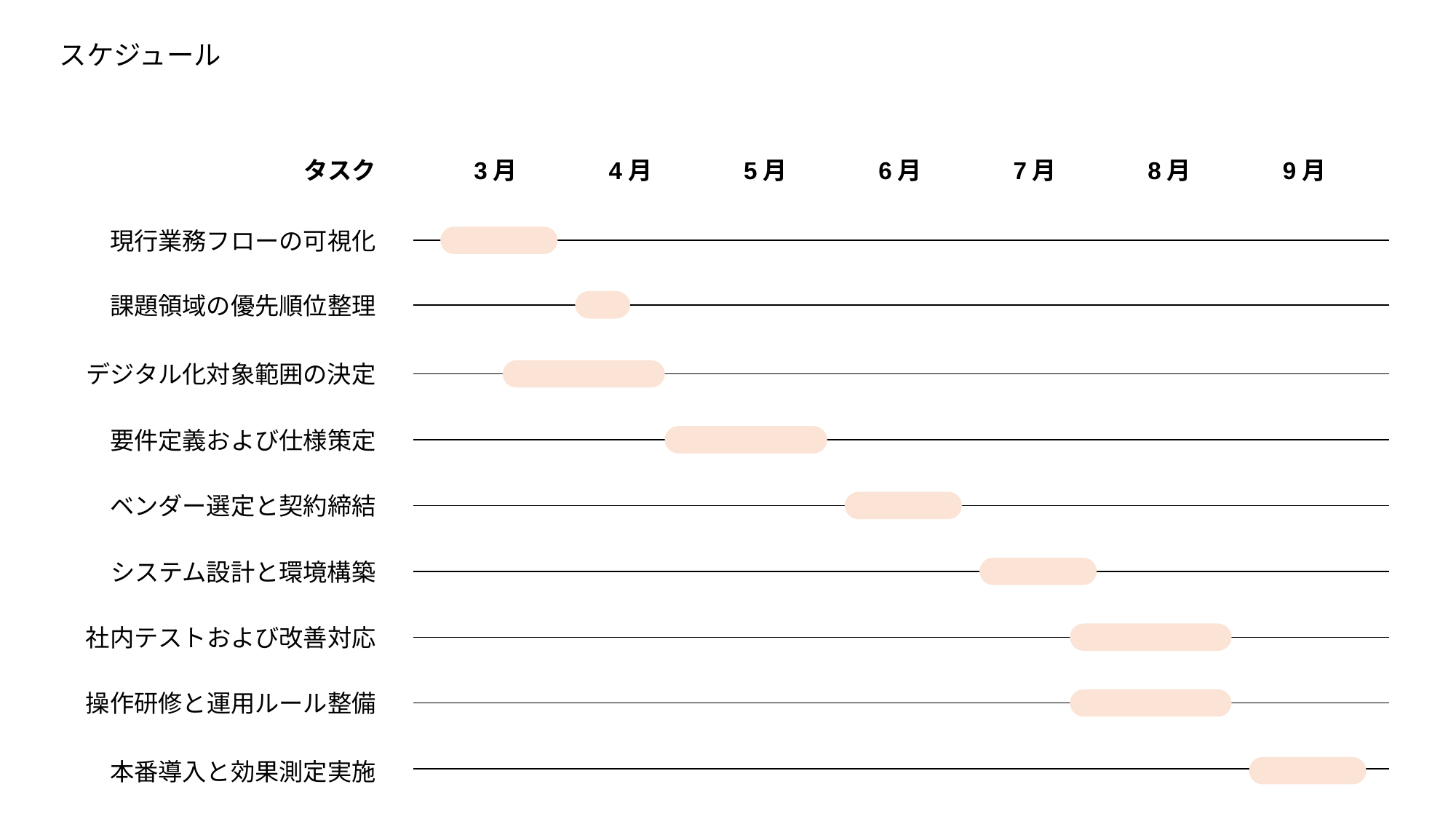

スケジュール
タスク
3月
4月
5月
6月
7月
8月
9月
現行業務フローの可視化

課題領域の優先順位整理

デジタル化対象範囲の決定

要件定義および仕様策定

ベンダー選定と契約締結

システム設計と環境構築

社内テストおよび改善対応

操作研修と運用ルール整備

本番導入と効果測定実施